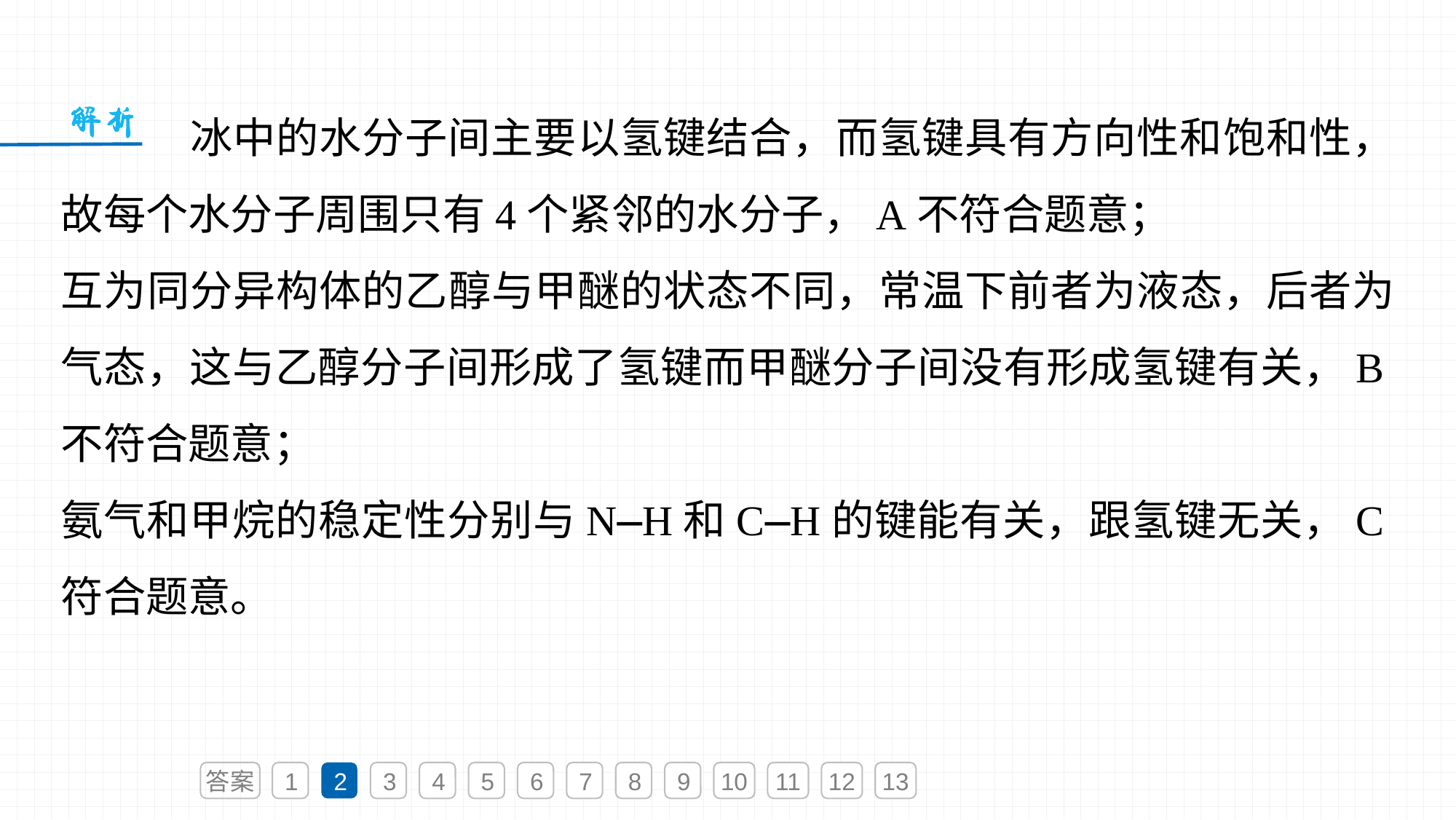

冰中的水分子间主要以氢键结合，而氢键具有方向性和饱和性，故每个水分子周围只有4个紧邻的水分子，A不符合题意；
互为同分异构体的乙醇与甲醚的状态不同，常温下前者为液态，后者为气态，这与乙醇分子间形成了氢键而甲醚分子间没有形成氢键有关，B不符合题意；
氨气和甲烷的稳定性分别与N—H和C—H的键能有关，跟氢键无关，C符合题意。

答案
1
2
3
4
5
6
7
8
9
10
11
12
13